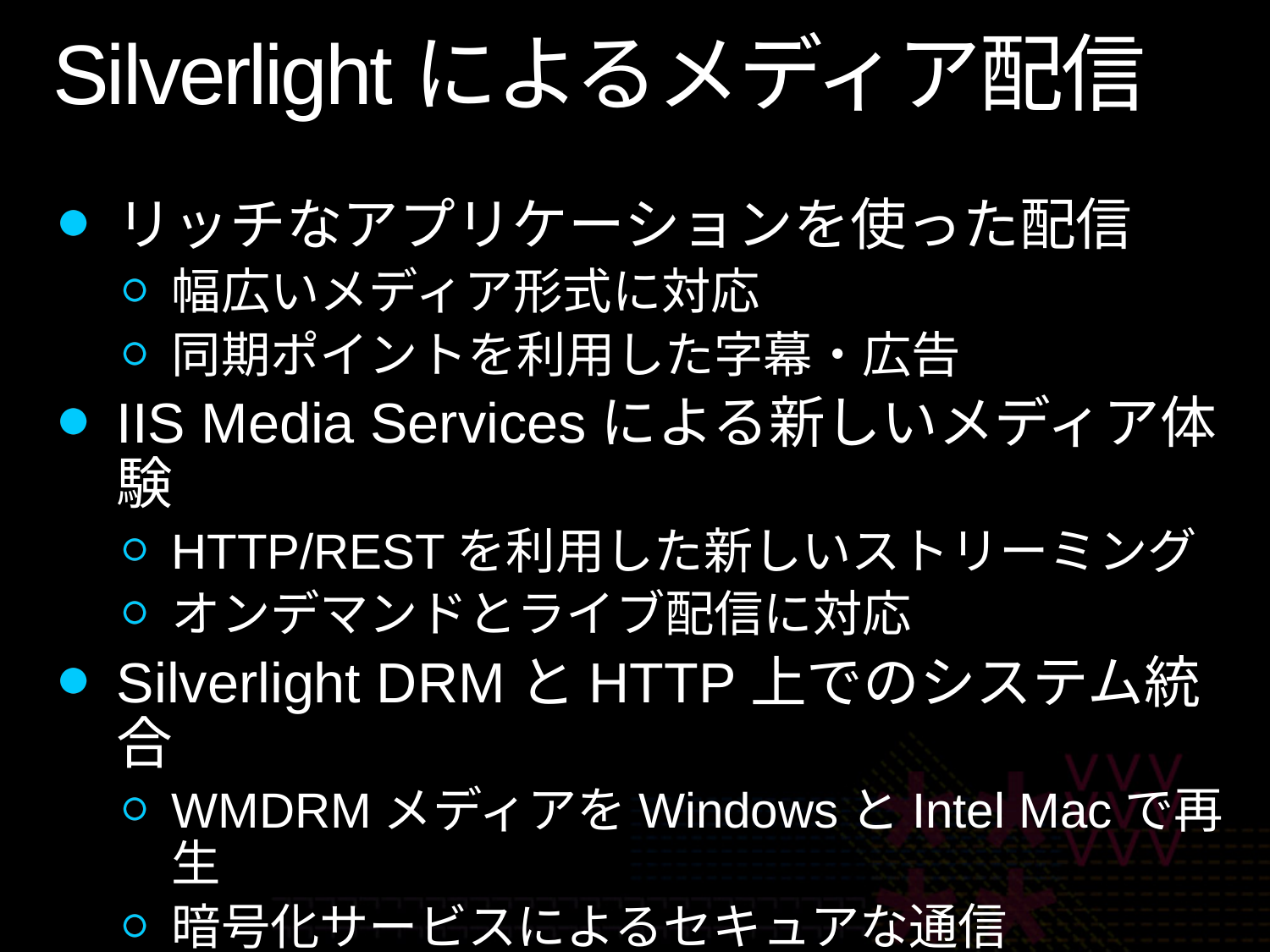

# Silverlightによるメディア配信
リッチなアプリケーションを使った配信
幅広いメディア形式に対応
同期ポイントを利用した字幕・広告
IIS Media Servicesによる新しいメディア体験
HTTP/RESTを利用した新しいストリーミング
オンデマンドとライブ配信に対応
Silverlight DRMとHTTP上でのシステム統合
WMDRMメディアをWindowsとIntel Macで再生
暗号化サービスによるセキュアな通信